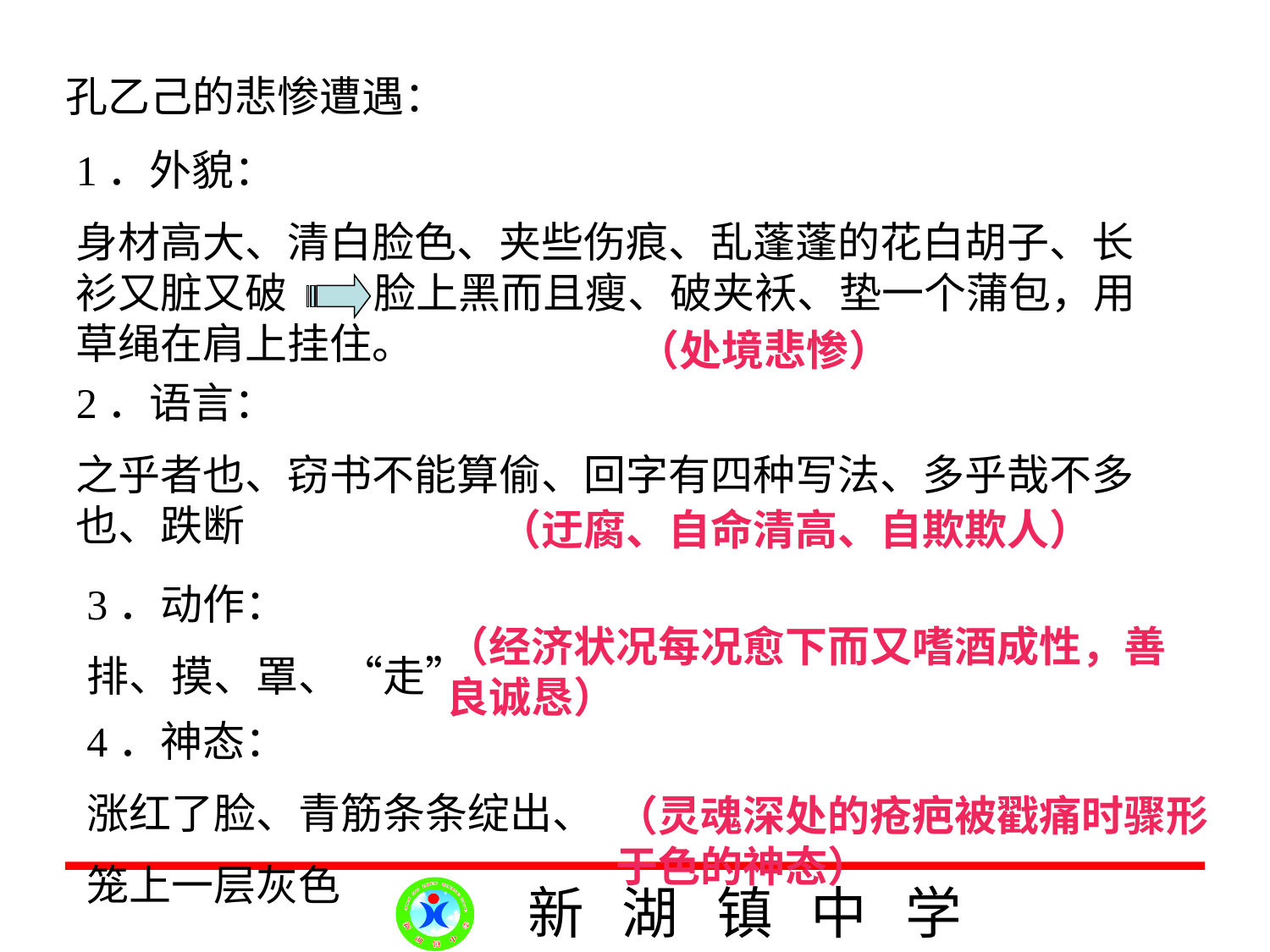

孔乙己的悲惨遭遇：
1．外貌：
身材高大、清白脸色、夹些伤痕、乱蓬蓬的花白胡子、长衫又脏又破         脸上黑而且瘦、破夹袄、垫一个蒲包，用草绳在肩上挂住。

（处境悲惨）
2．语言：
之乎者也、窃书不能算偷、回字有四种写法、多乎哉不多也、跌断
（迂腐、自命清高、自欺欺人）
3．动作：
排、摸、罩、“走”
（经济状况每况愈下而又嗜酒成性，善良诚恳）
4．神态：
涨红了脸、青筋条条绽出、
笼上一层灰色
（灵魂深处的疮疤被戳痛时骤形于色的神态）